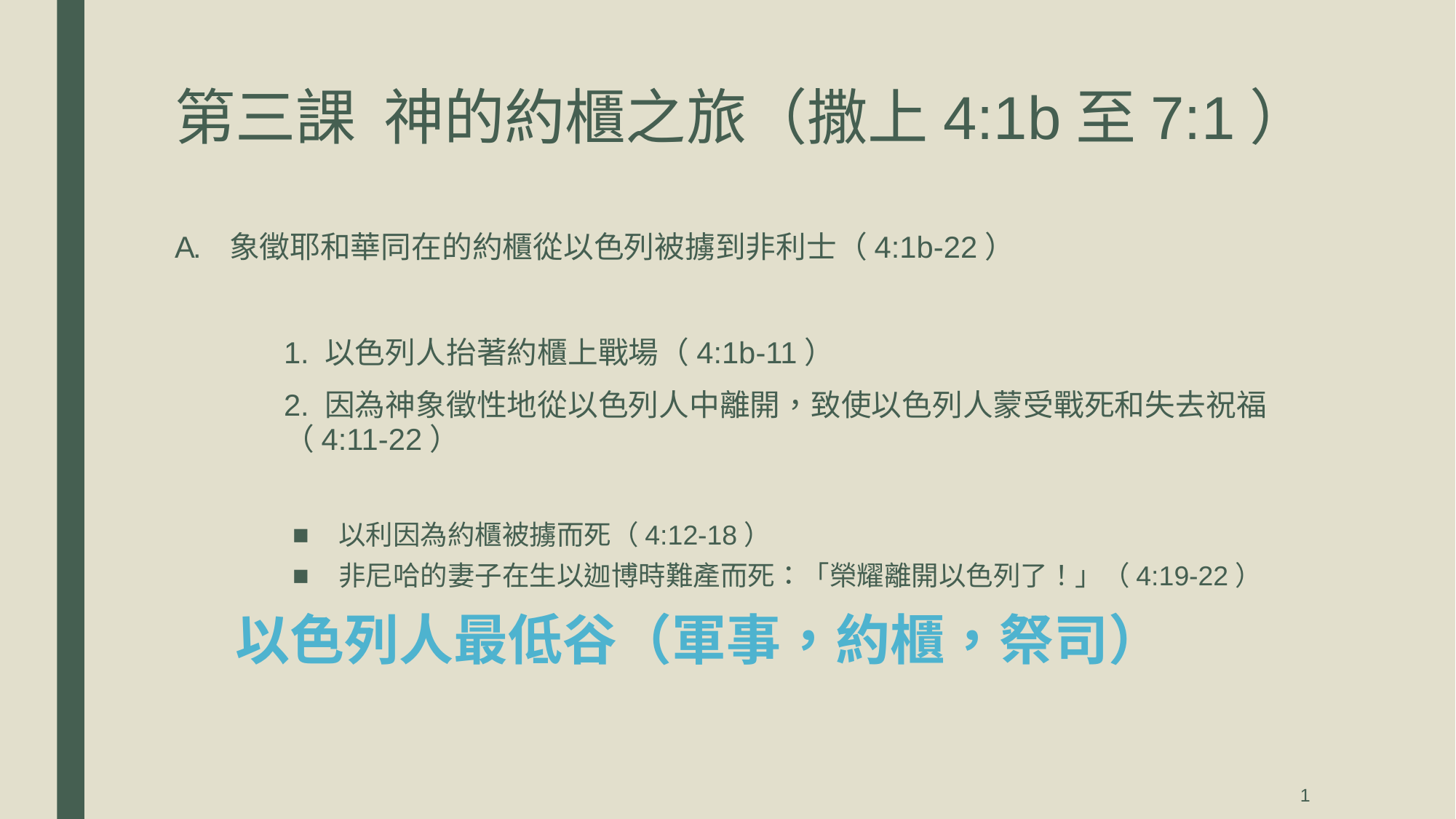

# 第三課  神的約櫃之旅（撒上4:1b至7:1）
象徵耶和華同在的約櫃從以色列被擄到非利士（4:1b-22）

	1. 以色列人抬著約櫃上戰場（4:1b-11）
	2. 因為神象徵性地從以色列人中離開，致使以色列人蒙受戰死和失去祝福	（4:11-22）

以利因為約櫃被擄而死（4:12-18）
非尼哈的妻子在生以迦博時難產而死：「榮耀離開以色列了！」（4:19-22）

以色列人最低谷（軍事，約櫃，祭司）
1